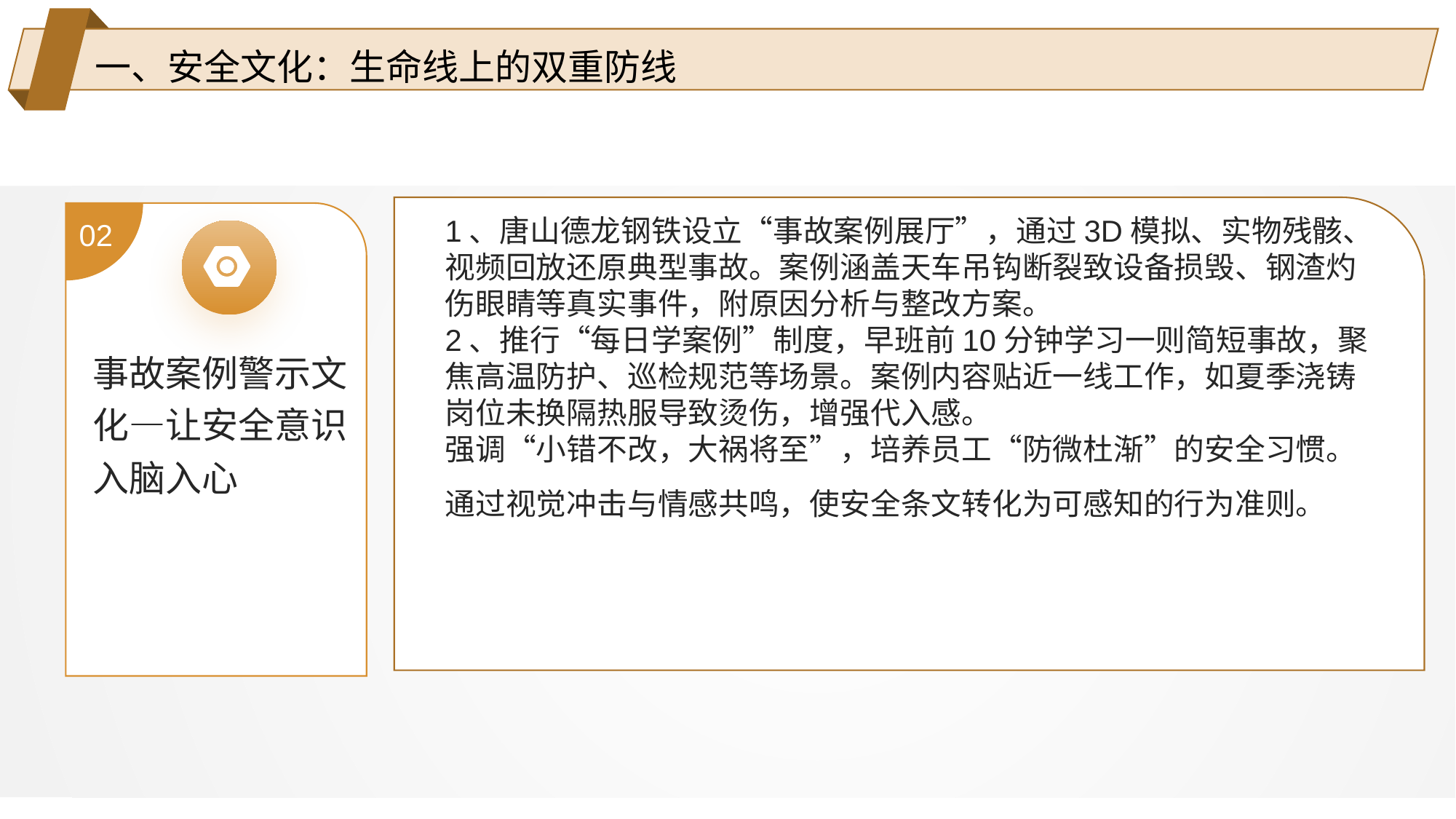

一、安全文化：生命线上的双重防线

02
1、唐山德龙钢铁设立“事故案例展厅”，通过3D模拟、实物残骸、视频回放还原典型事故。案例涵盖天车吊钩断裂致设备损毁、钢渣灼伤眼睛等真实事件，附原因分析与整改方案。
2、推行“每日学案例”制度，早班前10分钟学习一则简短事故，聚焦高温防护、巡检规范等场景。案例内容贴近一线工作，如夏季浇铸岗位未换隔热服导致烫伤，增强代入感。
强调“小错不改，大祸将至”，培养员工“防微杜渐”的安全习惯。
通过视觉冲击与情感共鸣，使安全条文转化为可感知的行为准则。

事故案例警示文化—让安全意识入脑入心